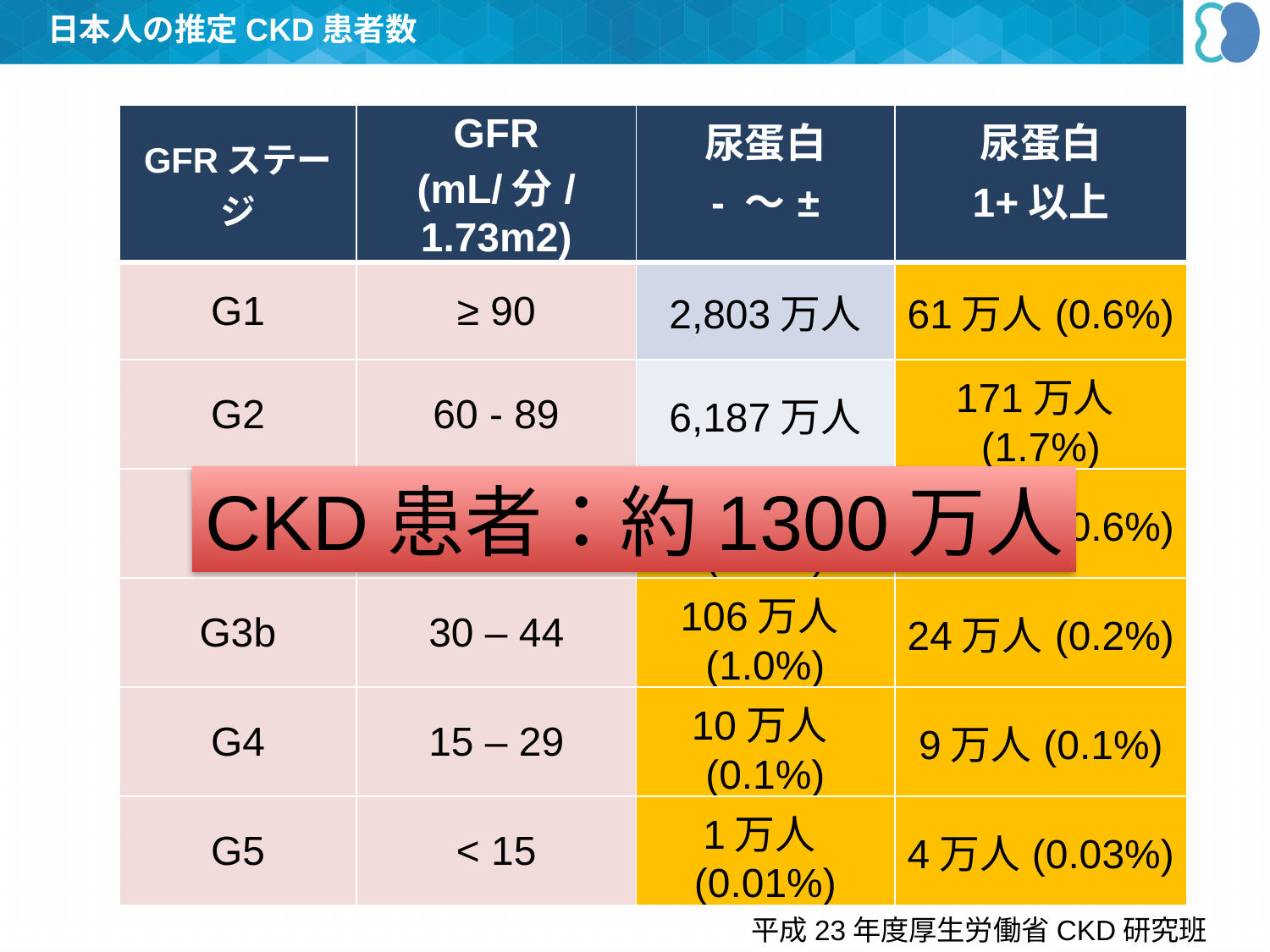

日本人の推定CKD患者数
| GFRステージ | GFR (mL/分/1.73m2) | 尿蛋白 - ～± | 尿蛋白 1+以上 |
| --- | --- | --- | --- |
| G1 | ≥ 90 | 2,803万人 | 61万人(0.6%) |
| G2 | 60 - 89 | 6,187万人 | 171万人(1.7%) |
| G3a | 45 – 59 | 886万人(8.6%) | 58万人(0.6%) |
| G3b | 30 – 44 | 106万人(1.0%) | 24万人(0.2%) |
| G4 | 15 – 29 | 10万人(0.1%) | 9万人(0.1%) |
| G5 | < 15 | 1万人(0.01%) | 4万人(0.03%) |
CKD患者：約1300万人
平成23年度厚生労働省CKD研究班